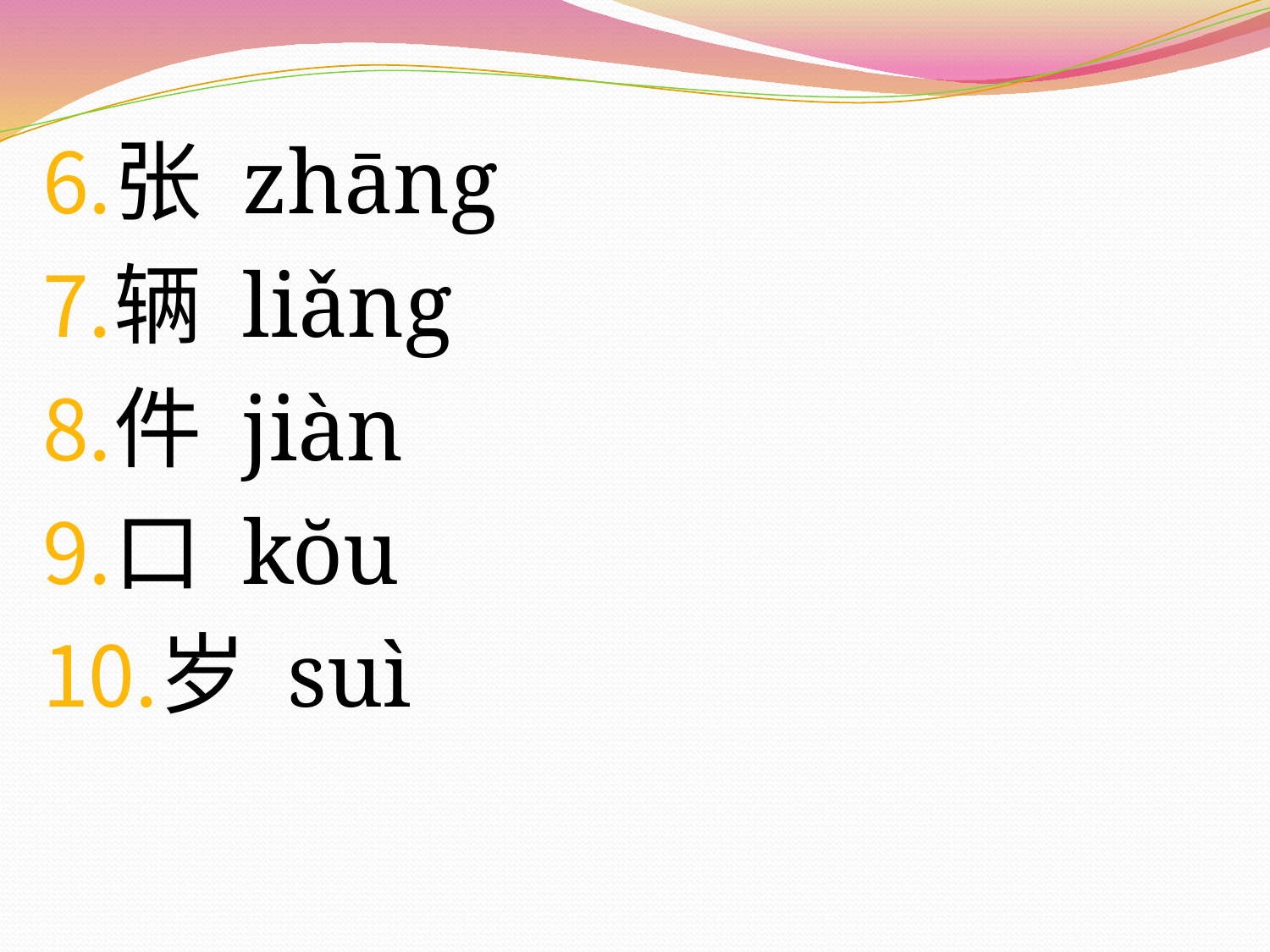

张 zhāng
辆 liǎng
件 jiàn
口 kŏu
岁 suì